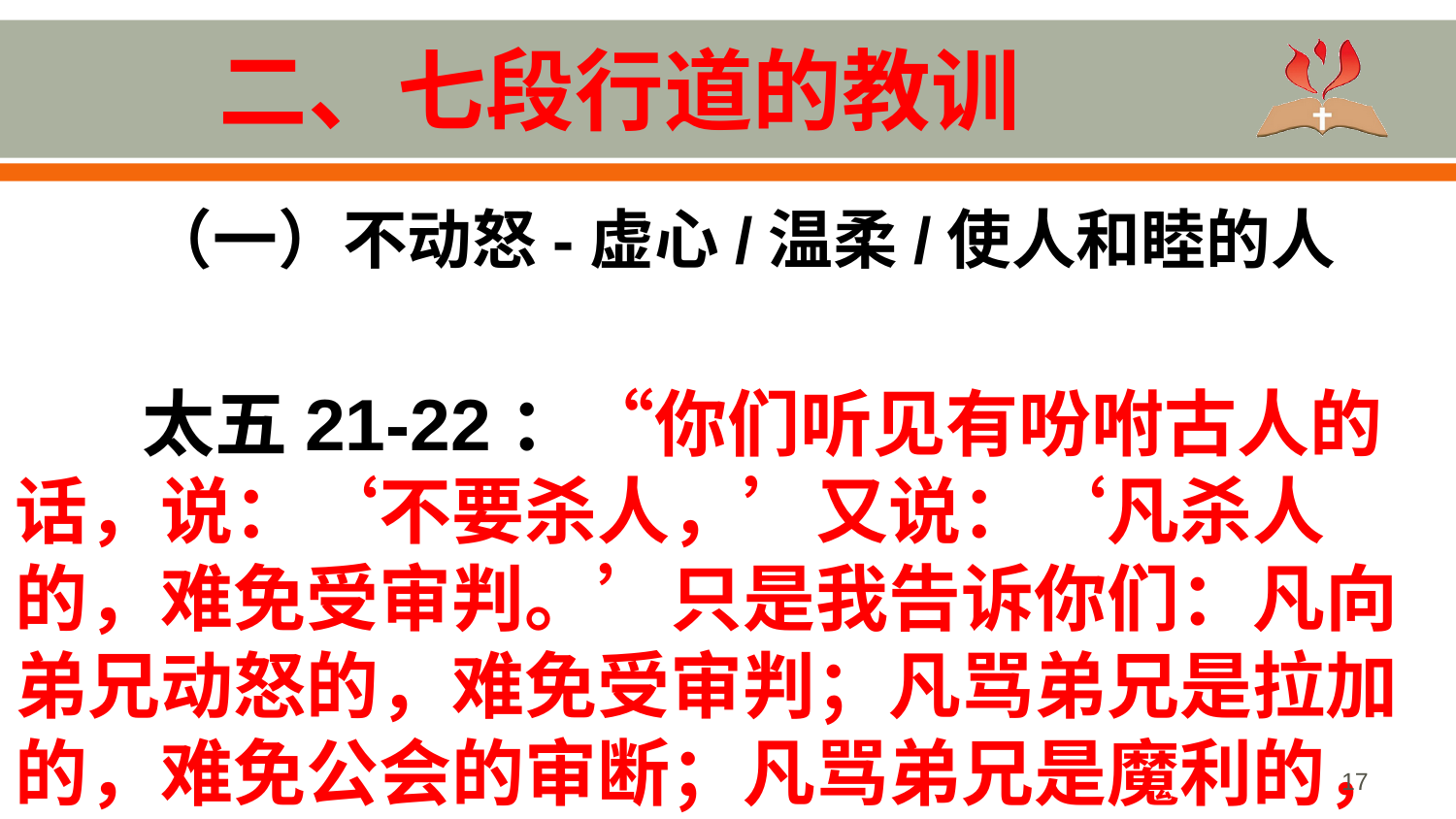

# 二、七段行道的教训
        （一）不动怒-虚心/温柔/使人和睦的人
太五21-22：“你们听见有吩咐古人的话，说：‘不要杀人，’又说：‘凡杀人的，难免受审判。’只是我告诉你们：凡向弟兄动怒的，难免受审判；凡骂弟兄是拉加的，难免公会的审断；凡骂弟兄是魔利的，难免地狱的火。”

17